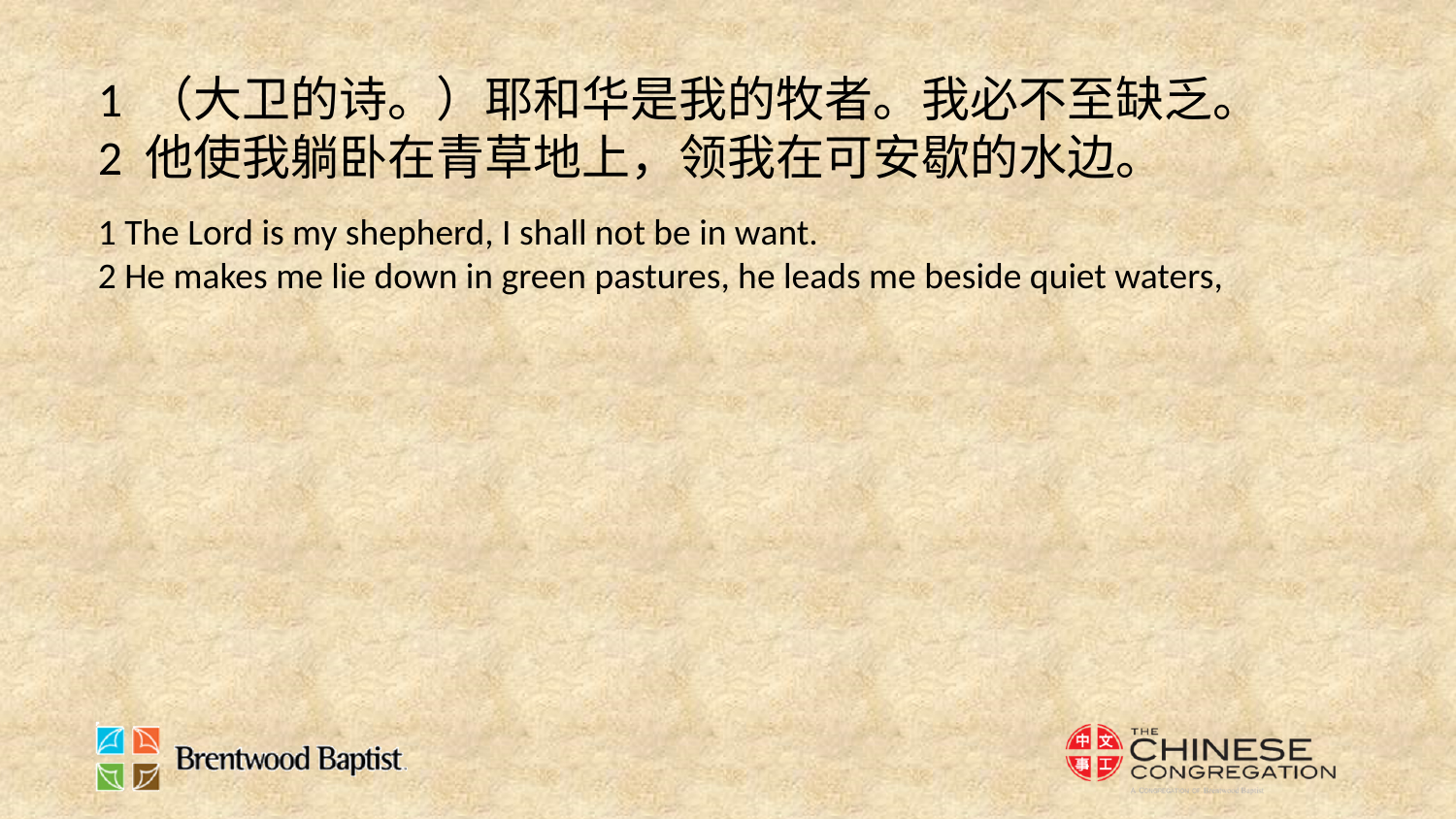

1 （大卫的诗。）耶和华是我的牧者。我必不至缺乏。
2 他使我躺卧在青草地上，领我在可安歇的水边。

1 The Lord is my shepherd, I shall not be in want.
2 He makes me lie down in green pastures, he leads me beside quiet waters,